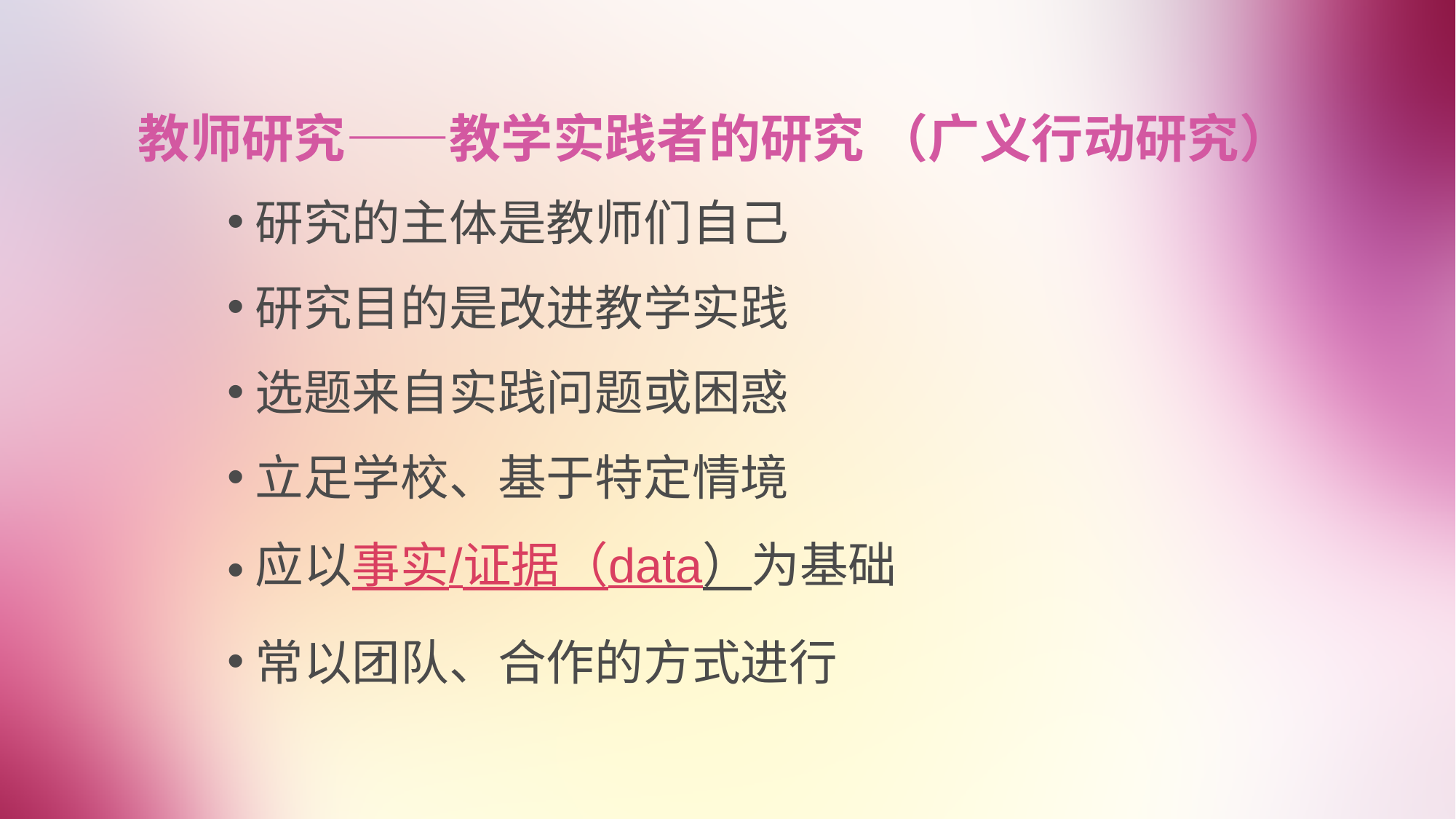

# 教师研究——教学实践者的研究 （广义行动研究）
研究的主体是教师们自己
研究目的是改进教学实践
选题来自实践问题或困惑
立足学校、基于特定情境
应以事实/证据（data）为基础
常以团队、合作的方式进行